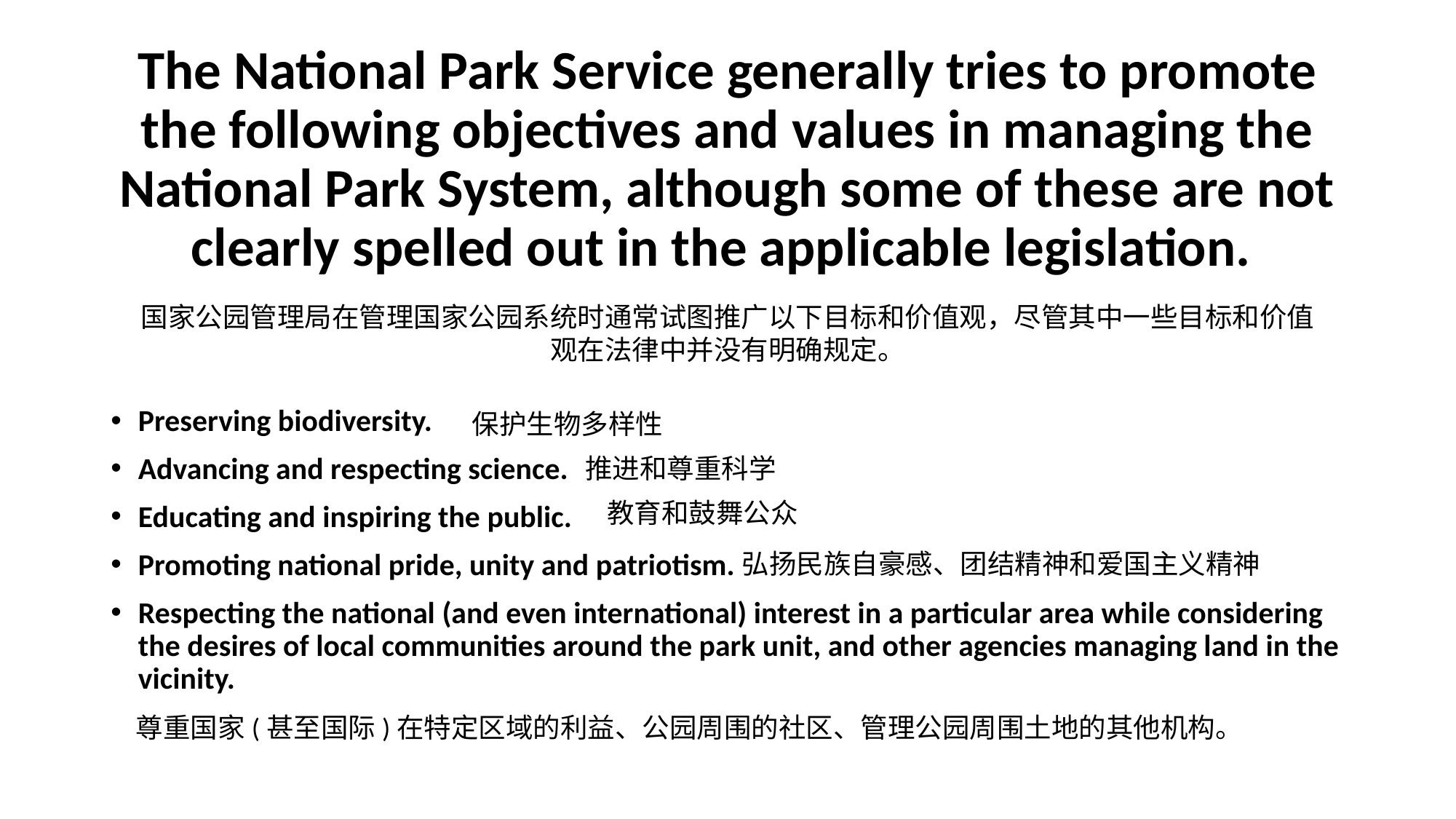

# The National Park Service generally tries to promote the following objectives and values in managing the National Park System, although some of these are not clearly spelled out in the applicable legislation.

国家公园管理局在管理国家公园系统时通常试图推广以下目标和价值观，尽管其中一些目标和价值观在法律中并没有明确规定。

保护生物多样性
Preserving biodiversity.
Advancing and respecting science.
Educating and inspiring the public.
Promoting national pride, unity and patriotism.
Respecting the national (and even international) interest in a particular area while considering the desires of local communities around the park unit, and other agencies managing land in the vicinity.

推进和尊重科学

教育和鼓舞公众

弘扬民族自豪感、团结精神和爱国主义精神

尊重国家(甚至国际)在特定区域的利益、公园周围的社区、管理公园周围土地的其他机构。